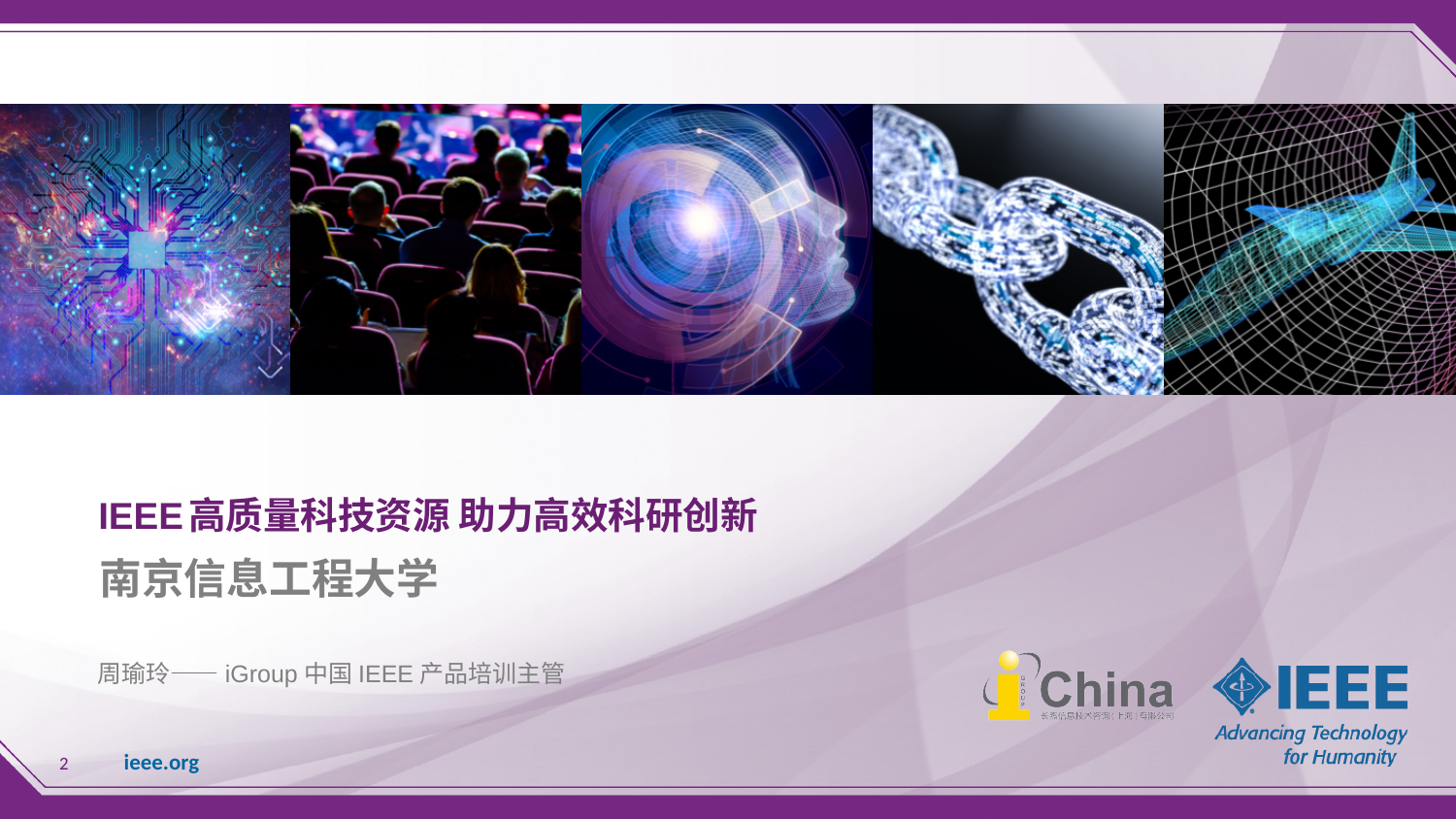

# IEEE高质量科技资源 助力高效科研创新
南京信息工程大学
周瑜玲——iGroup中国IEEE产品培训主管
2